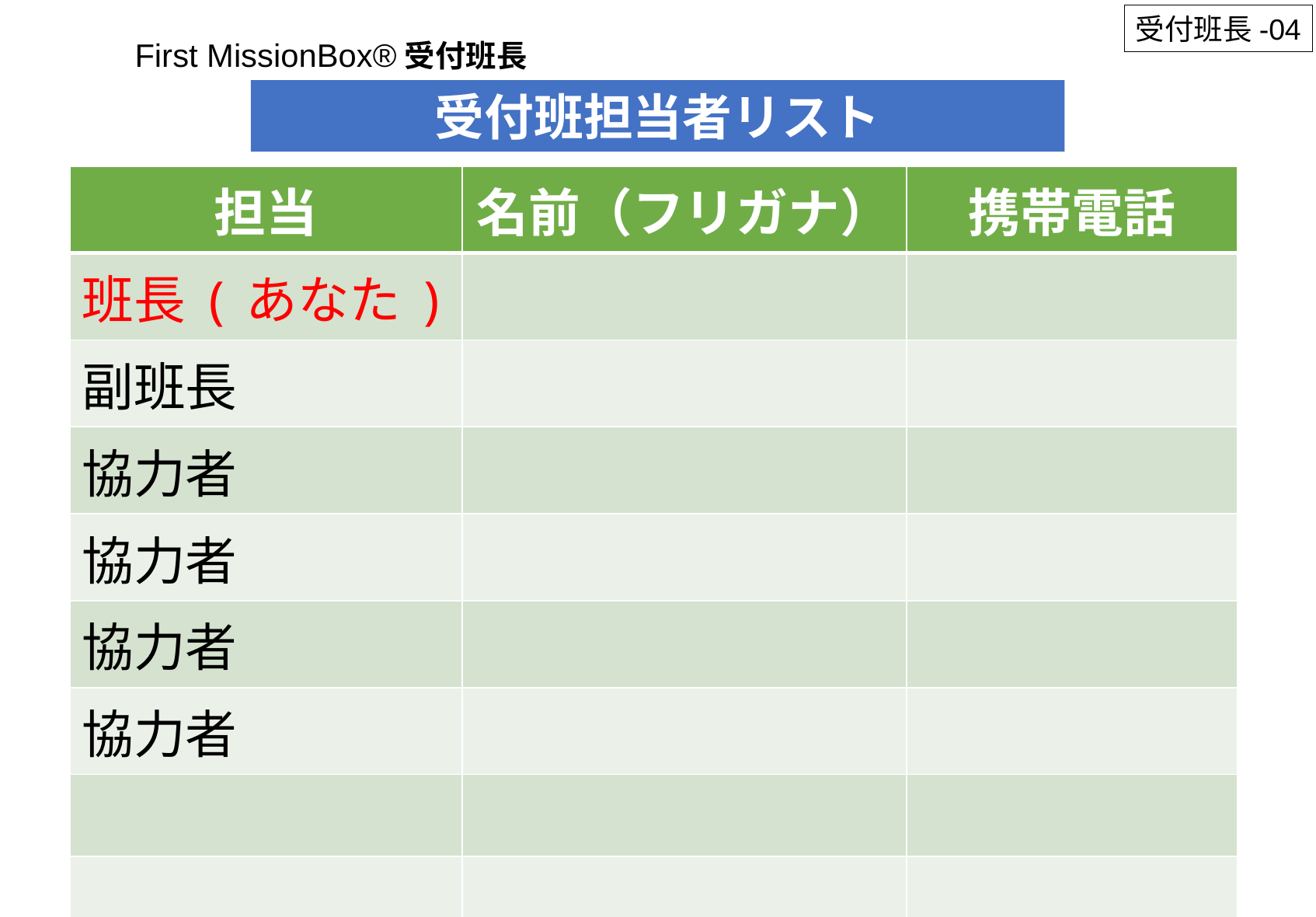

受付班長-04
First MissionBox®受付班長
# 受付班担当者リスト

| 担当 | 名前（フリガナ） | 携帯電話 |
| --- | --- | --- |
| 班長(あなた) |  |  |
| 副班長 |  |  |
| 協力者 |  |  |
| 協力者 |  |  |
| 協力者 |  |  |
| 協力者 |  |  |
|  |  |  |
|  |  |  |